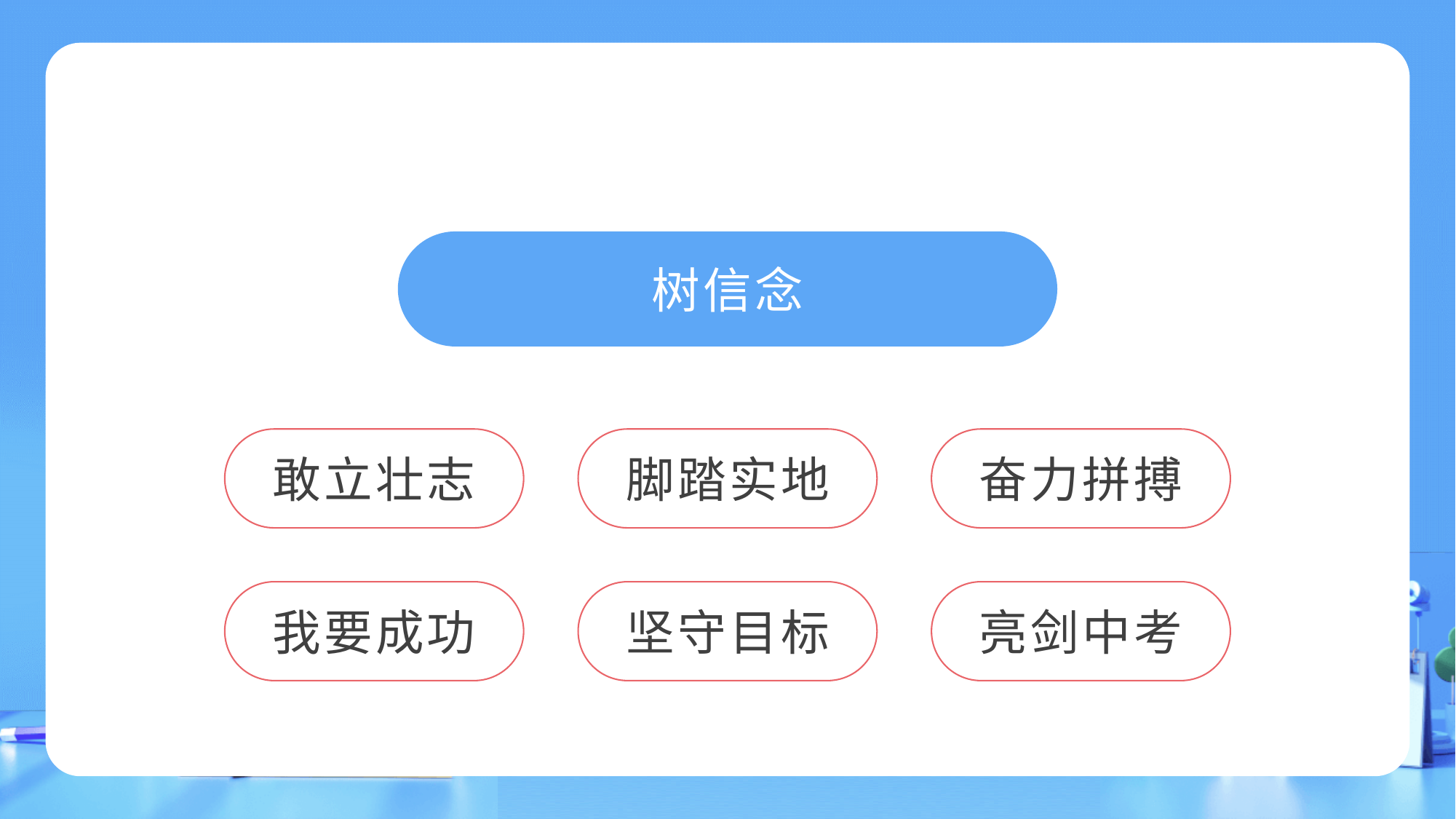

树信念
敢立壮志
脚踏实地
奋力拼搏
我要成功
坚守目标
亮剑中考